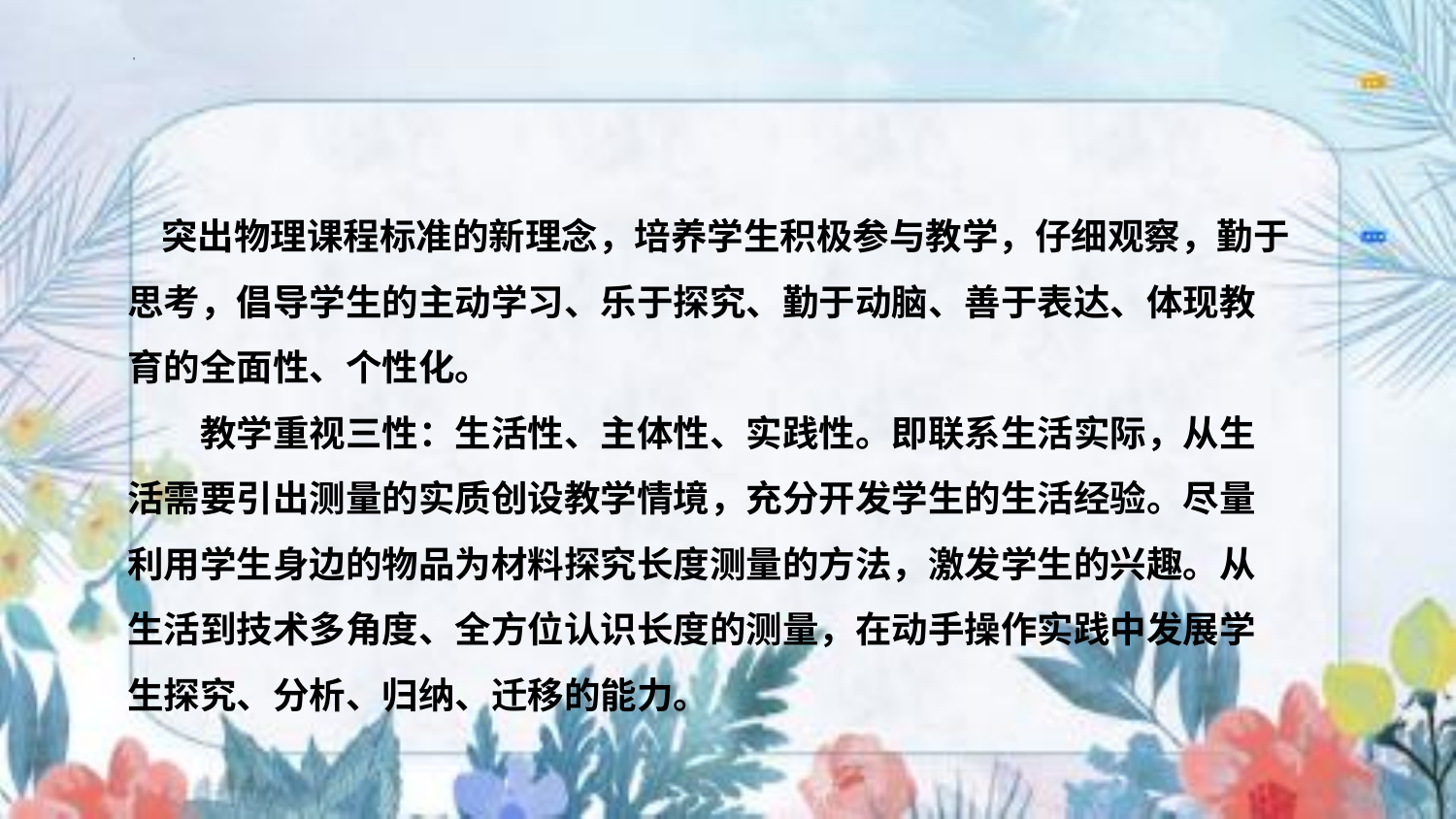

突出物理课程标准的新理念，培养学生积极参与教学，仔细观察，勤于思考，倡导学生的主动学习、乐于探究、勤于动脑、善于表达、体现教育的全面性、个性化。
　　教学重视三性：生活性、主体性、实践性。即联系生活实际，从生活需要引出测量的实质创设教学情境，充分开发学生的生活经验。尽量利用学生身边的物品为材料探究长度测量的方法，激发学生的兴趣。从生活到技术多角度、全方位认识长度的测量，在动手操作实践中发展学生探究、分析、归纳、迁移的能力。